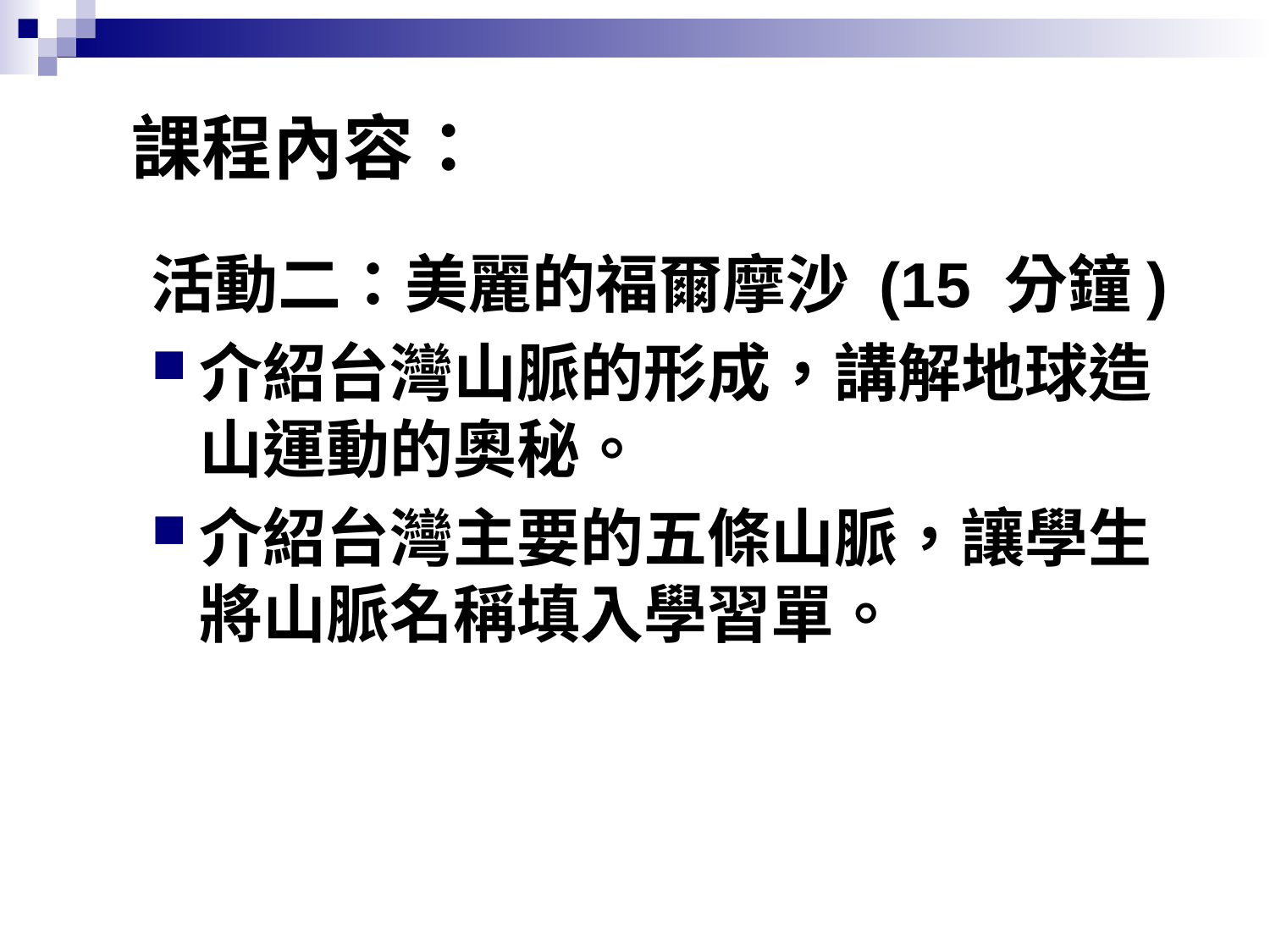

# 課程內容：
活動二：美麗的福爾摩沙 (15 分鐘)
介紹台灣山脈的形成，講解地球造山運動的奧秘。
介紹台灣主要的五條山脈，讓學生將山脈名稱填入學習單。